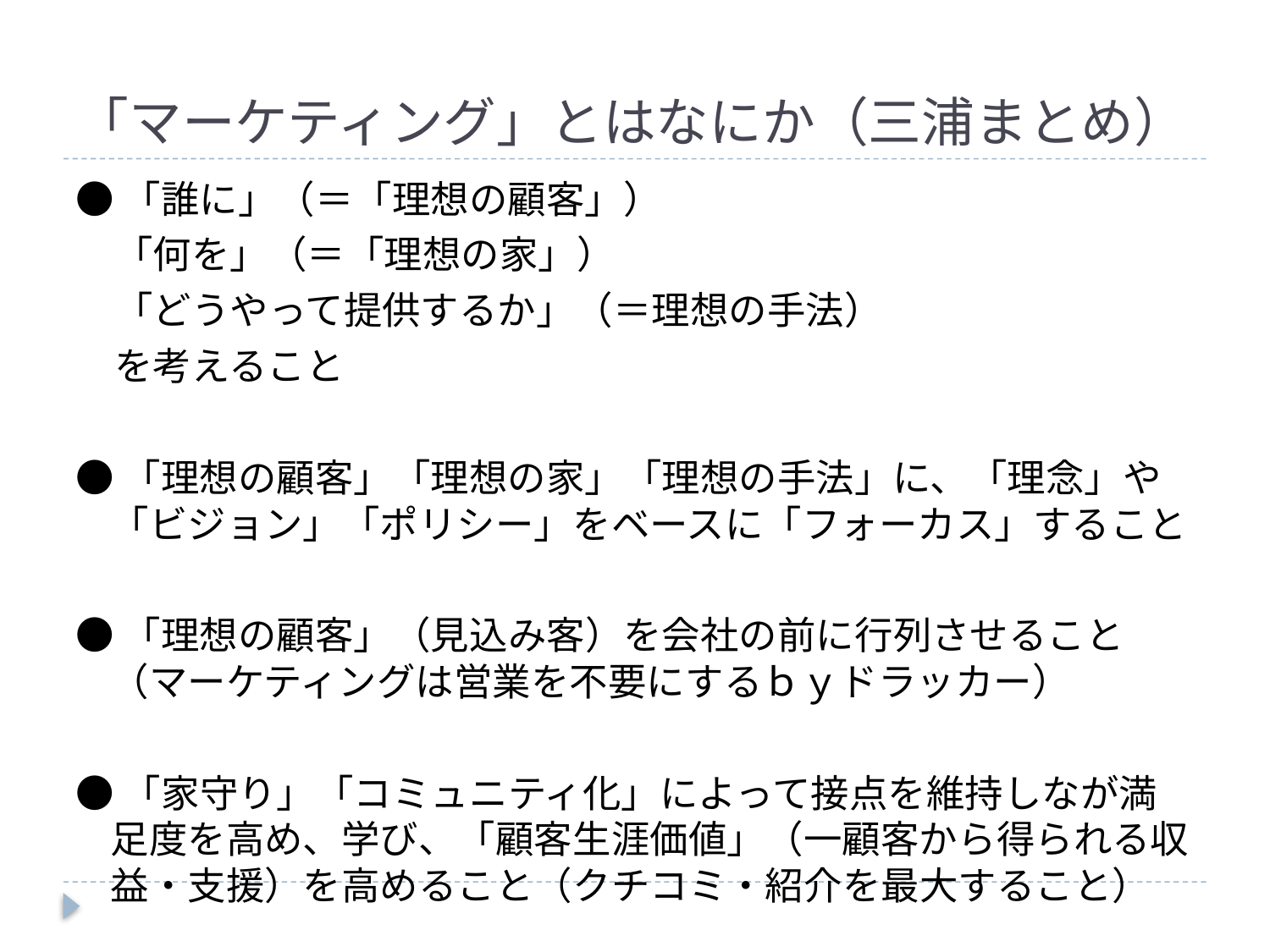

# 「マーケティング」とはなにか（三浦まとめ）
●「誰に」（＝「理想の顧客」）
　「何を」（＝「理想の家」）
　「どうやって提供するか」（＝理想の手法）
　を考えること

●「理想の顧客」「理想の家」「理想の手法」に、「理念」や「ビジョン」「ポリシー」をベースに「フォーカス」すること

●「理想の顧客」（見込み客）を会社の前に行列させること（マーケティングは営業を不要にするｂｙドラッカー）

●「家守り」「コミュニティ化」によって接点を維持しなが満足度を高め、学び、「顧客生涯価値」（一顧客から得られる収益・支援）を高めること（クチコミ・紹介を最大すること）